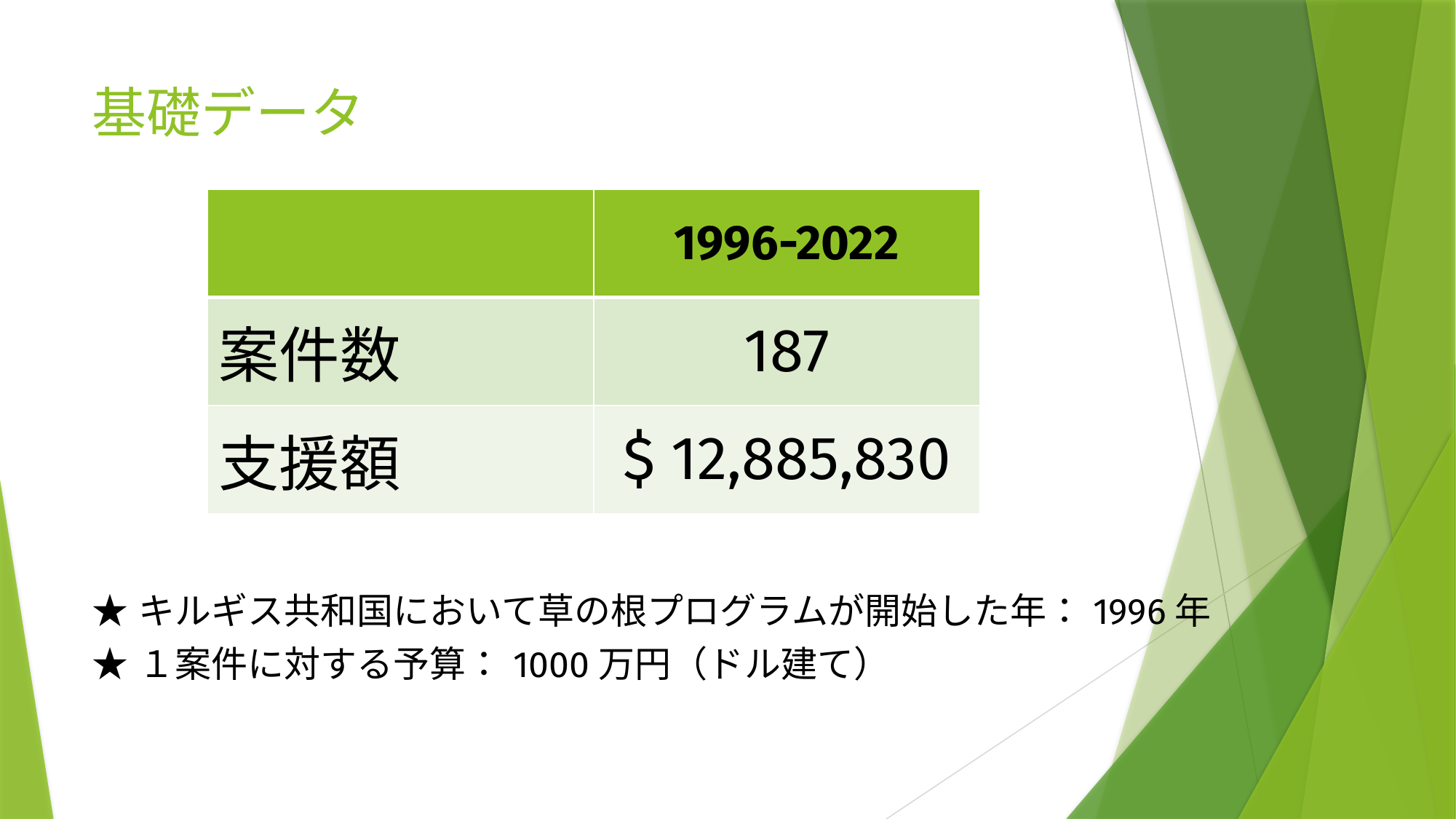

# 基礎データ
|  | 1996-2022 |
| --- | --- |
| 案件数 | 187 |
| 支援額 | $ 12,885,830 |
★キルギス共和国において草の根プログラムが開始した年：1996年
★１案件に対する予算：1000万円（ドル建て）